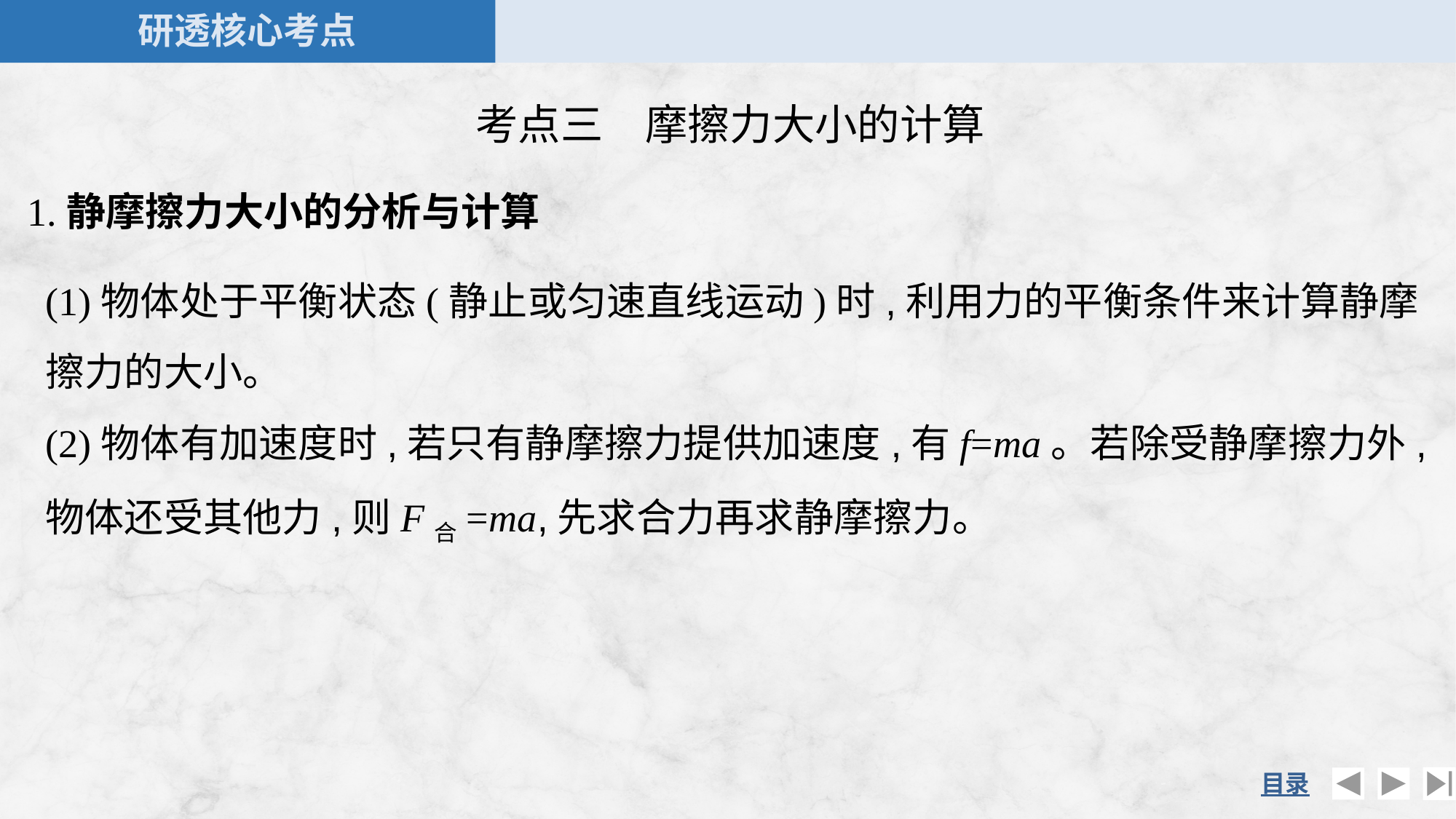

考点三　摩擦力大小的计算
1.静摩擦力大小的分析与计算
(1)物体处于平衡状态(静止或匀速直线运动)时,利用力的平衡条件来计算静摩擦力的大小。
(2)物体有加速度时,若只有静摩擦力提供加速度,有f=ma。若除受静摩擦力外,物体还受其他力,则F合=ma,先求合力再求静摩擦力。